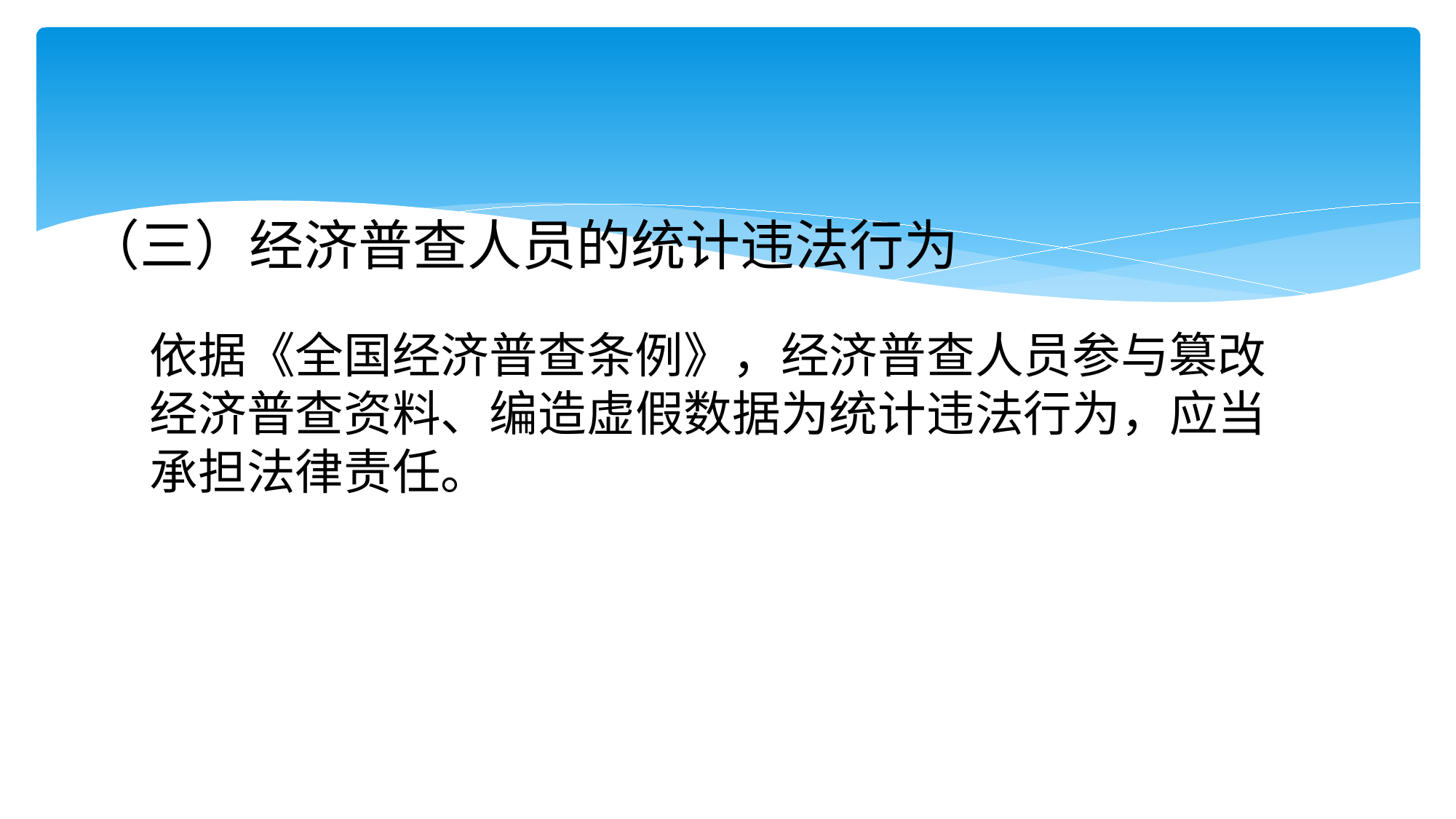

# （三）经济普查人员的统计违法行为
依据《全国经济普查条例》，经济普查人员参与篡改经济普查资料、编造虚假数据为统计违法行为，应当承担法律责任。